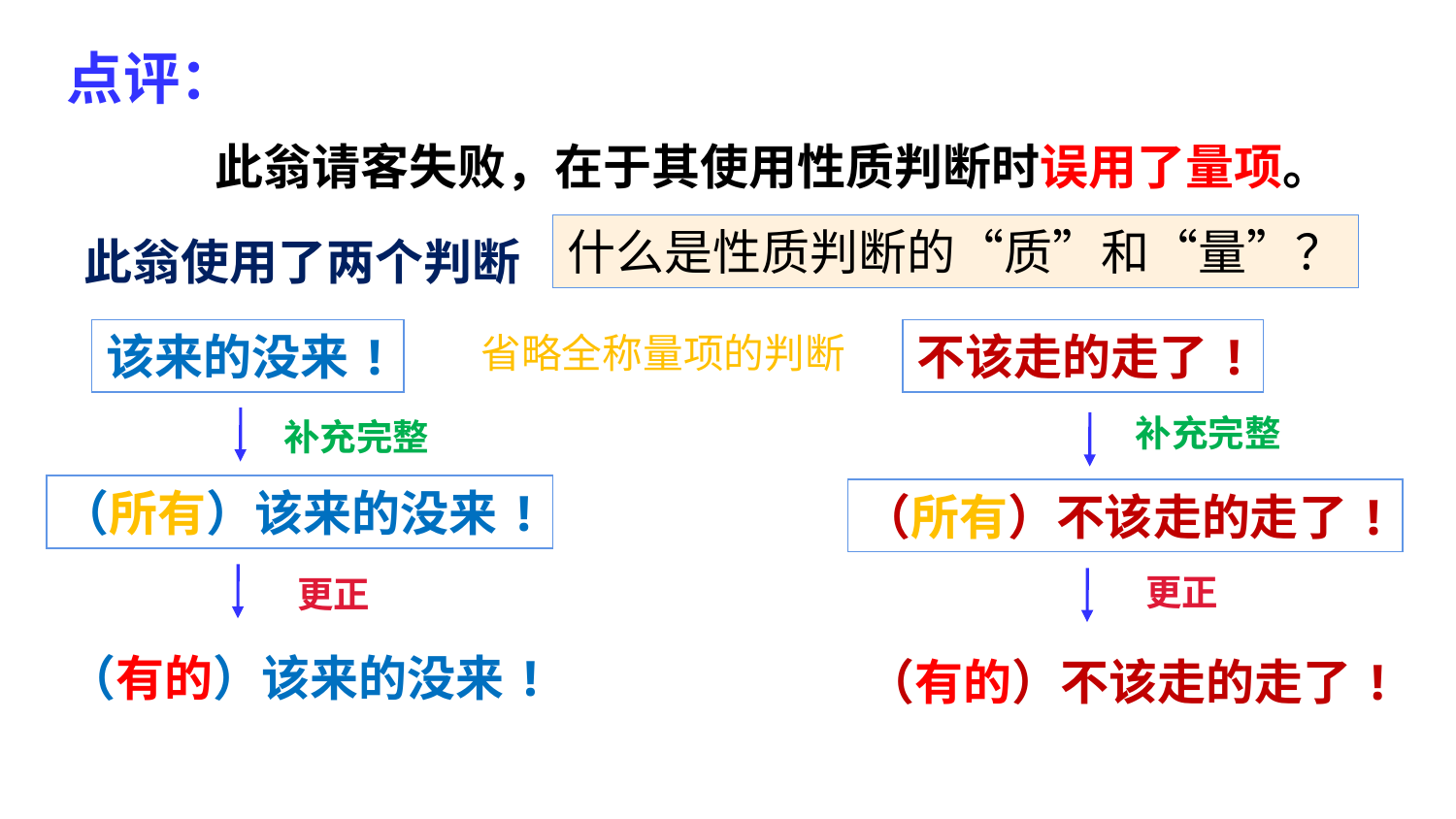

点评：
此翁请客失败，在于其使用性质判断时误用了量项。
什么是性质判断的“质”和“量”？
此翁使用了两个判断
该来的没来!
不该走的走了!
省略全称量项的判断
补充完整
补充完整
（所有）该来的没来!
（所有）不该走的走了!
更正
更正
（有的）该来的没来!
（有的）不该走的走了!